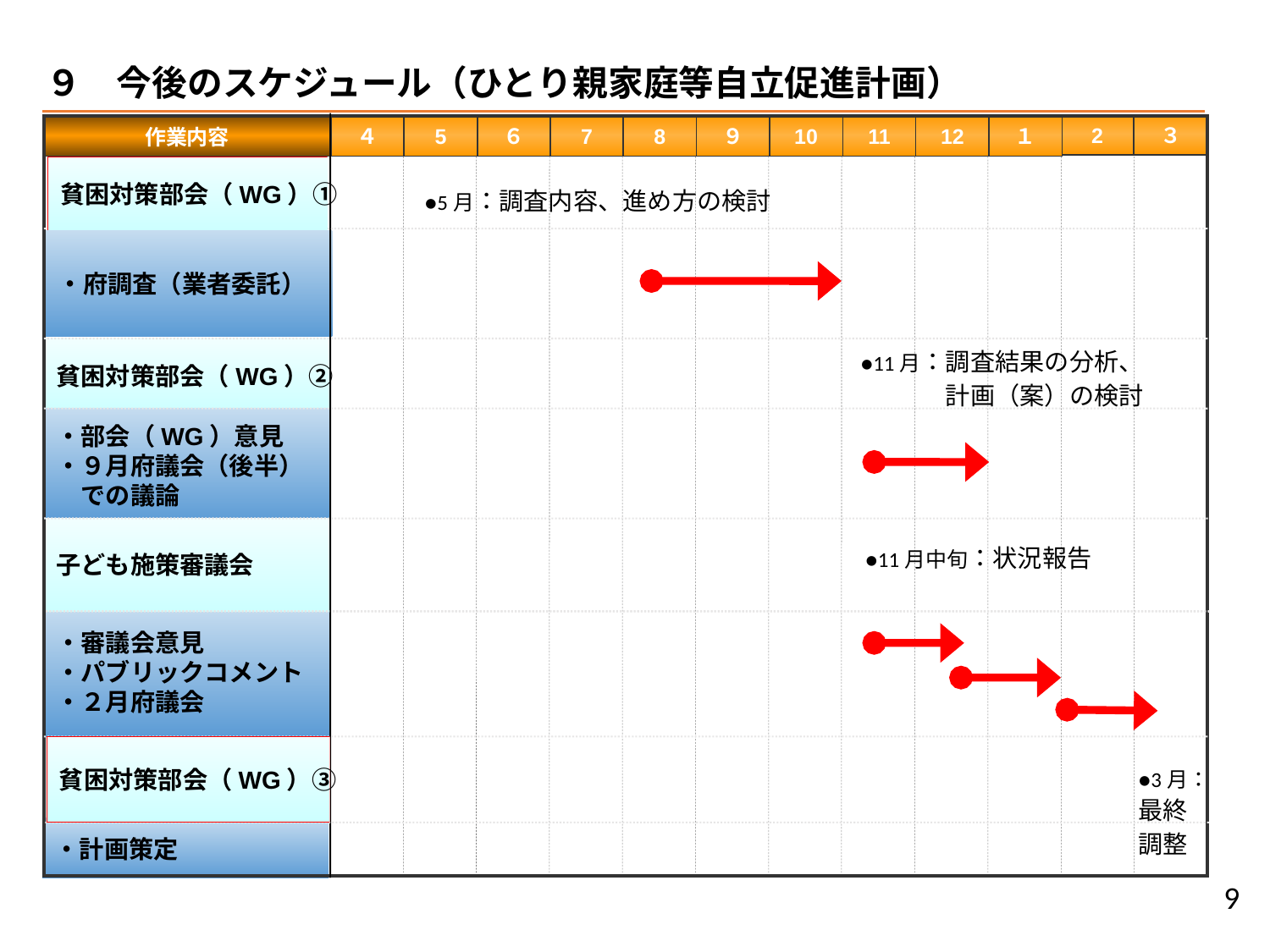

９　今後のスケジュール（ひとり親家庭等自立促進計画）

2
３
作業内容

４
5
６
7
8
９
10
11
12
１

貧困対策部会（WG）①

・府調査（業者委託）

貧困対策部会（WG）②

●11月：調査結果の分析、
　　　  計画（案）の検討
・部会（WG）意見
・９月府議会（後半）
　での議論

子ども施策審議会

●11月中旬：状況報告
・審議会意見
・パブリックコメント
・２月府議会

・計画策定
●5月：調査内容、進め方の検討
貧困対策部会（WG）③
●3月：
最終
調整

9